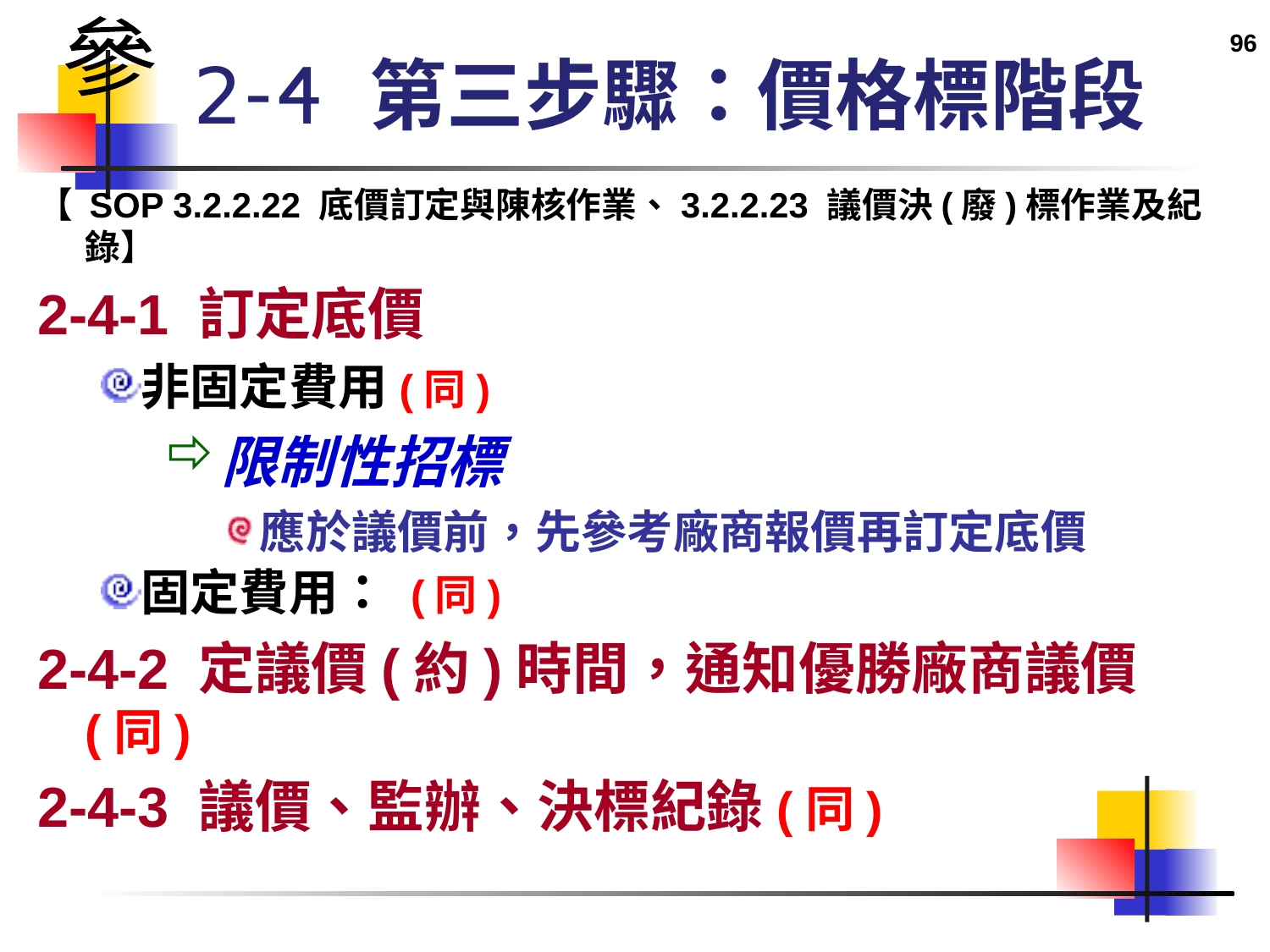

96
參
# 2-4 第三步驟：價格標階段
【 SOP 3.2.2.22 底價訂定與陳核作業、3.2.2.23 議價決(廢)標作業及紀錄】
2-4-1 訂定底價
非固定費用(同)
限制性招標
應於議價前，先參考廠商報價再訂定底價
固定費用： (同)
2-4-2 定議價(約)時間，通知優勝廠商議價(同)
2-4-3 議價、監辦、決標紀錄(同)